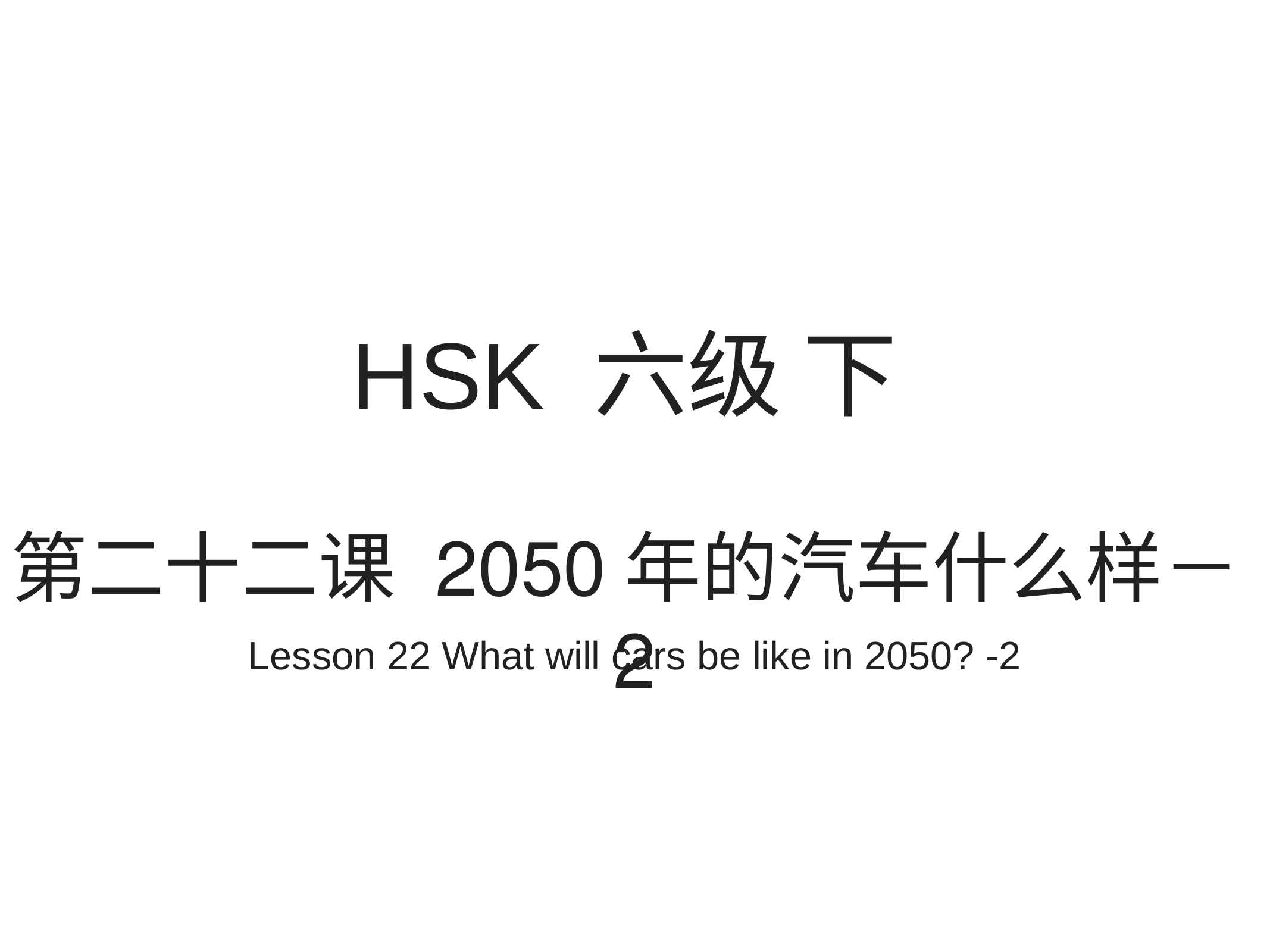

# HSK 六级 下
第二十二课 2050年的汽车什么样－2
Lesson 22 What will cars be like in 2050? -2